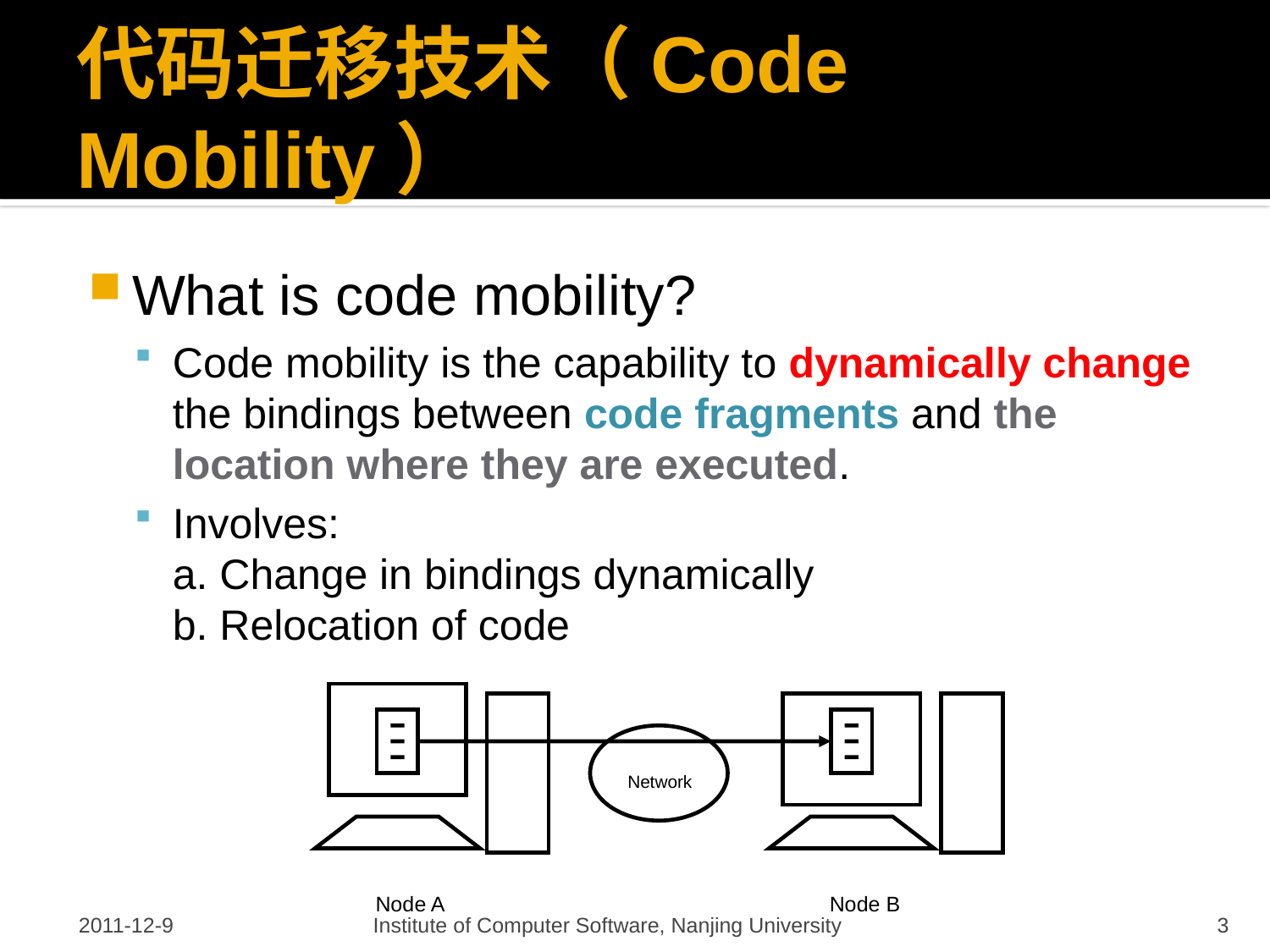

# 代码迁移技术（Code Mobility）
What is code mobility?
Code mobility is the capability to dynamically change the bindings between code fragments and the location where they are executed.
Involves:
a. Change in bindings dynamically
b. Relocation of code

 Network

Node A
Node B
2011-12-9
Institute of Computer Software, Nanjing University
3